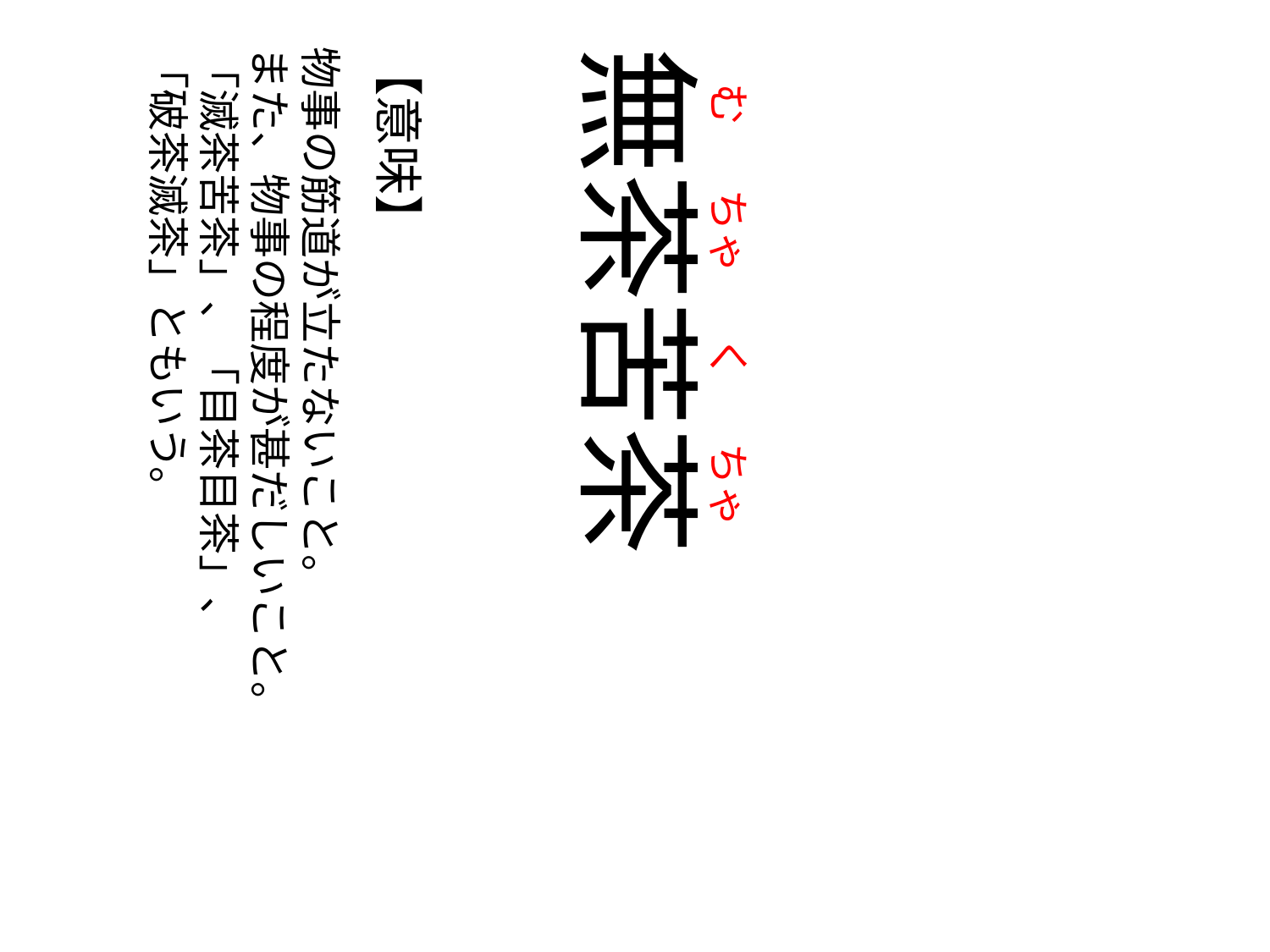

む
の
ちゃ
の
く
の
ちゃ
物事の筋道が立たないこと。
また、物事の程度が甚だしいこと。
「滅茶苦茶」、「目茶目茶」、
「破茶滅茶」ともいう。
【意味】
無茶苦茶